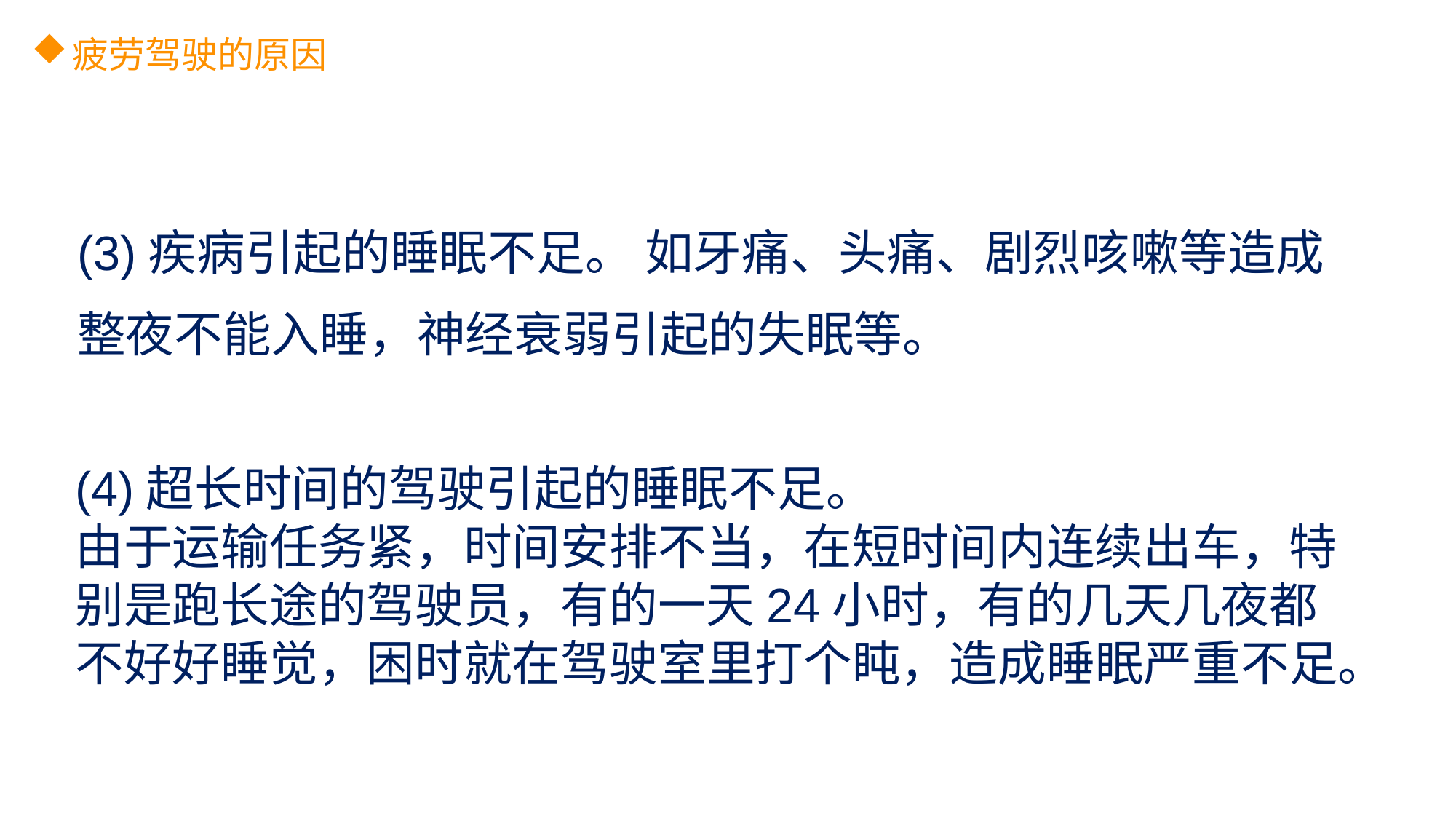

疲劳驾驶的原因
(3)疾病引起的睡眠不足。 如牙痛、头痛、剧烈咳嗽等造成整夜不能入睡，神经衰弱引起的失眠等。
(4)超长时间的驾驶引起的睡眠不足。
由于运输任务紧，时间安排不当，在短时间内连续出车，特别是跑长途的驾驶员，有的一天24小时，有的几天几夜都不好好睡觉，困时就在驾驶室里打个盹，造成睡眠严重不足。